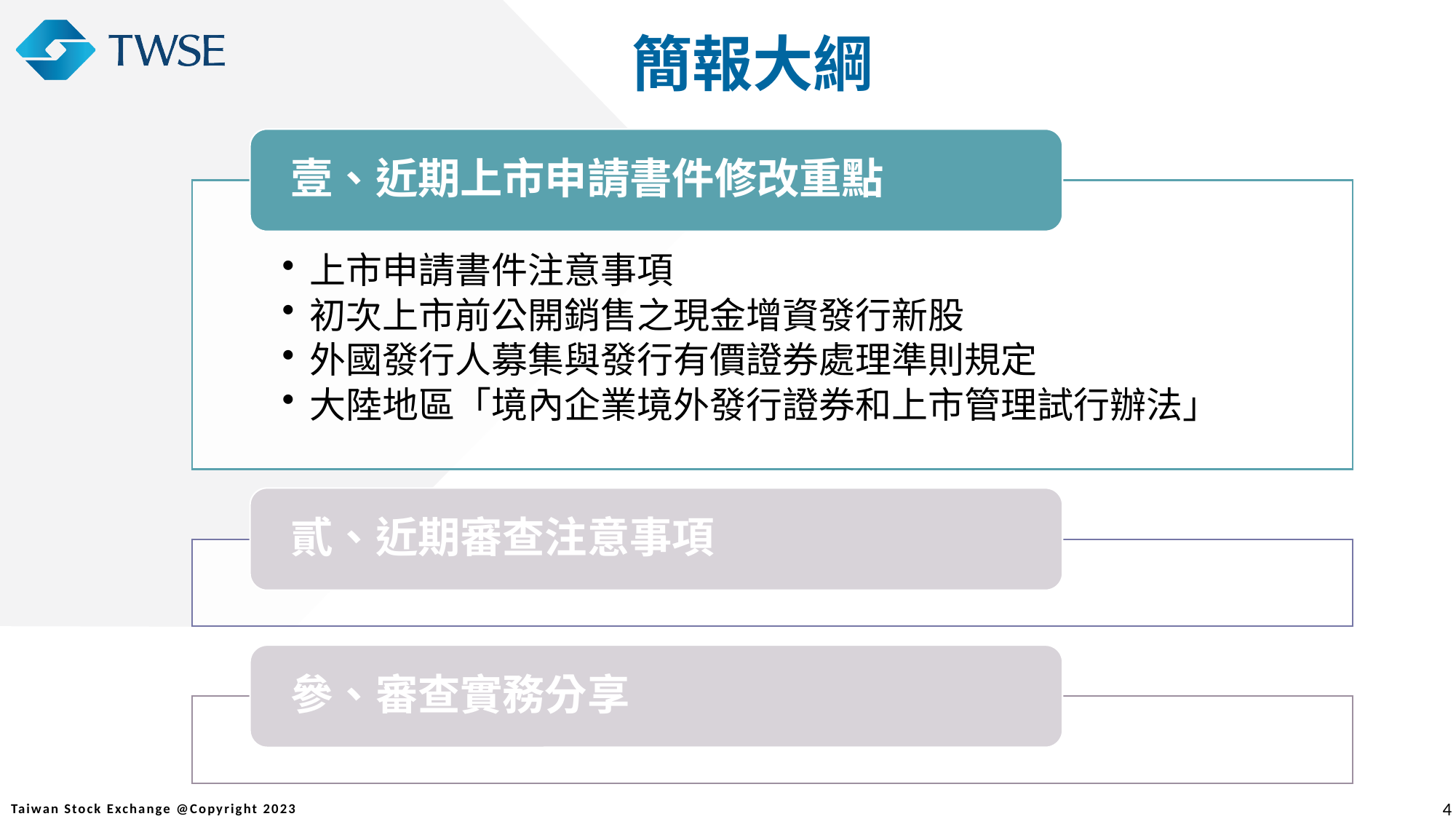

簡報大綱
上市申請書件注意事項
初次上市前公開銷售之現金增資發行新股
外國發行人募集與發行有價證券處理準則規定
大陸地區「境內企業境外發行證券和上市管理試行辦法」
壹、近期上市申請書件修改重點
貳、近期審查注意事項
參、審查實務分享
4